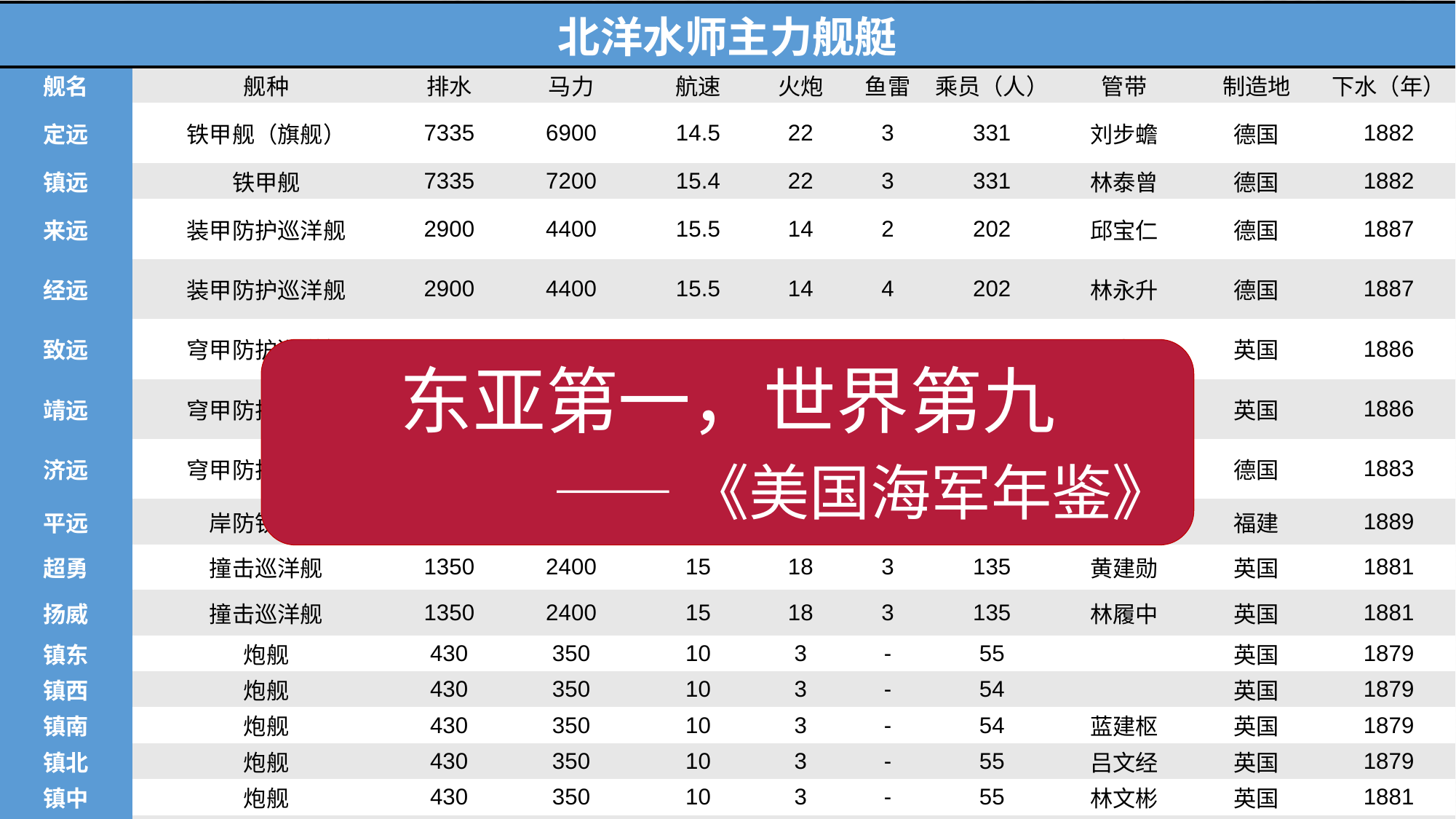

| 北洋水师主力舰艇 |  |  |  |  |  |  |  |  |  |  |
| --- | --- | --- | --- | --- | --- | --- | --- | --- | --- | --- |
| 舰名 | 舰种 | 排水 | 马力 | 航速 | 火炮 | 鱼雷 | 乘员（人） | 管带 | 制造地 | 下水（年） |
| 定远 | 铁甲舰（旗舰） | 7335 | 6900 | 14.5 | 22 | 3 | 331 | 刘步蟾 | 德国 | 1882 |
| 镇远 | 铁甲舰 | 7335 | 7200 | 15.4 | 22 | 3 | 331 | 林泰曾 | 德国 | 1882 |
| 来远 | 装甲防护巡洋舰 | 2900 | 4400 | 15.5 | 14 | 2 | 202 | 邱宝仁 | 德国 | 1887 |
| 经远 | 装甲防护巡洋舰 | 2900 | 4400 | 15.5 | 14 | 4 | 202 | 林永升 | 德国 | 1887 |
| 致远 | 穹甲防护巡洋舰 | 2300 | 7500 | 18 | 25 | 4 | 202 | 邓世昌 | 英国 | 1886 |
| 靖远 | 穹甲防护巡洋舰 | 2300 | 7500 | 18 | 25 | 4 | 202 | 叶祖珪 | 英国 | 1886 |
| 济远 | 穹甲防护巡洋舰 | 2300 | 2800 | 15 | 18 | 4 | 204 | 方伯谦 | 德国 | 1883 |
| 平远 | 岸防铁甲舰 | 2100 | 2400 | 14.5 | 11 | 1 | 145 | 李和 | 福建 | 1889 |
| 超勇 | 撞击巡洋舰 | 1350 | 2400 | 15 | 18 | 3 | 135 | 黄建勋 | 英国 | 1881 |
| 扬威 | 撞击巡洋舰 | 1350 | 2400 | 15 | 18 | 3 | 135 | 林履中 | 英国 | 1881 |
| 镇东 | 炮舰 | 430 | 350 | 10 | 3 | - | 55 |  | 英国 | 1879 |
| 镇西 | 炮舰 | 430 | 350 | 10 | 3 | - | 54 |  | 英国 | 1879 |
| 镇南 | 炮舰 | 430 | 350 | 10 | 3 | - | 54 | 蓝建枢 | 英国 | 1879 |
| 镇北 | 炮舰 | 430 | 350 | 10 | 3 | - | 55 | 吕文经 | 英国 | 1879 |
| 镇中 | 炮舰 | 430 | 350 | 10 | 3 | - | 55 | 林文彬 | 英国 | 1881 |
| 镇边 | 炮舰 | 430 | 350 | 10 | 3 | - | 54 |  | 英国 | 1881 |
东亚第一，世界第九
   ——《美国海军年鉴》